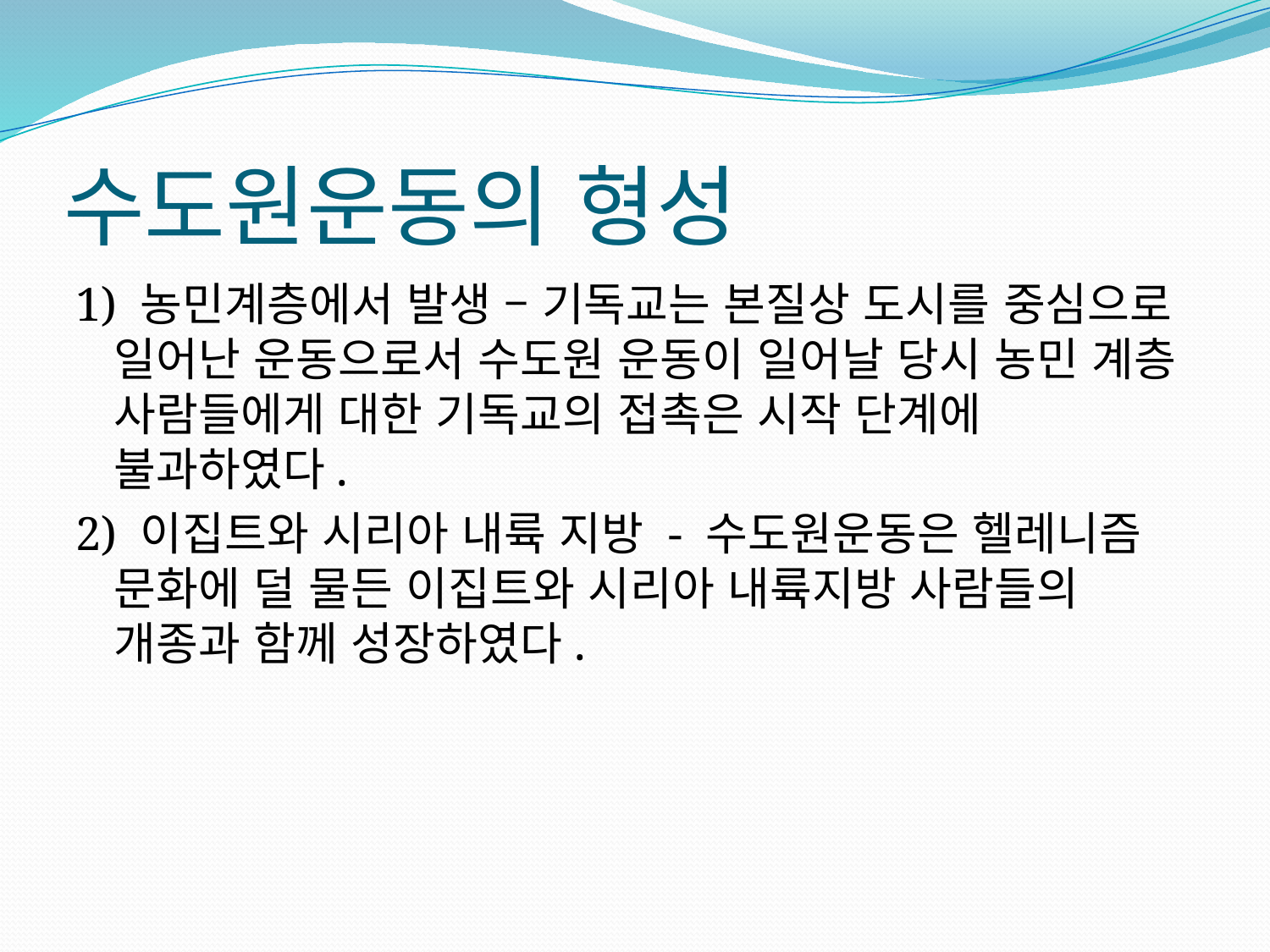

# 수도원운동의 형성
1) 농민계층에서 발생 – 기독교는 본질상 도시를 중심으로 일어난 운동으로서 수도원 운동이 일어날 당시 농민 계층 사람들에게 대한 기독교의 접촉은 시작 단계에 불과하였다.
2) 이집트와 시리아 내륙 지방 - 수도원운동은 헬레니즘 문화에 덜 물든 이집트와 시리아 내륙지방 사람들의 개종과 함께 성장하였다.